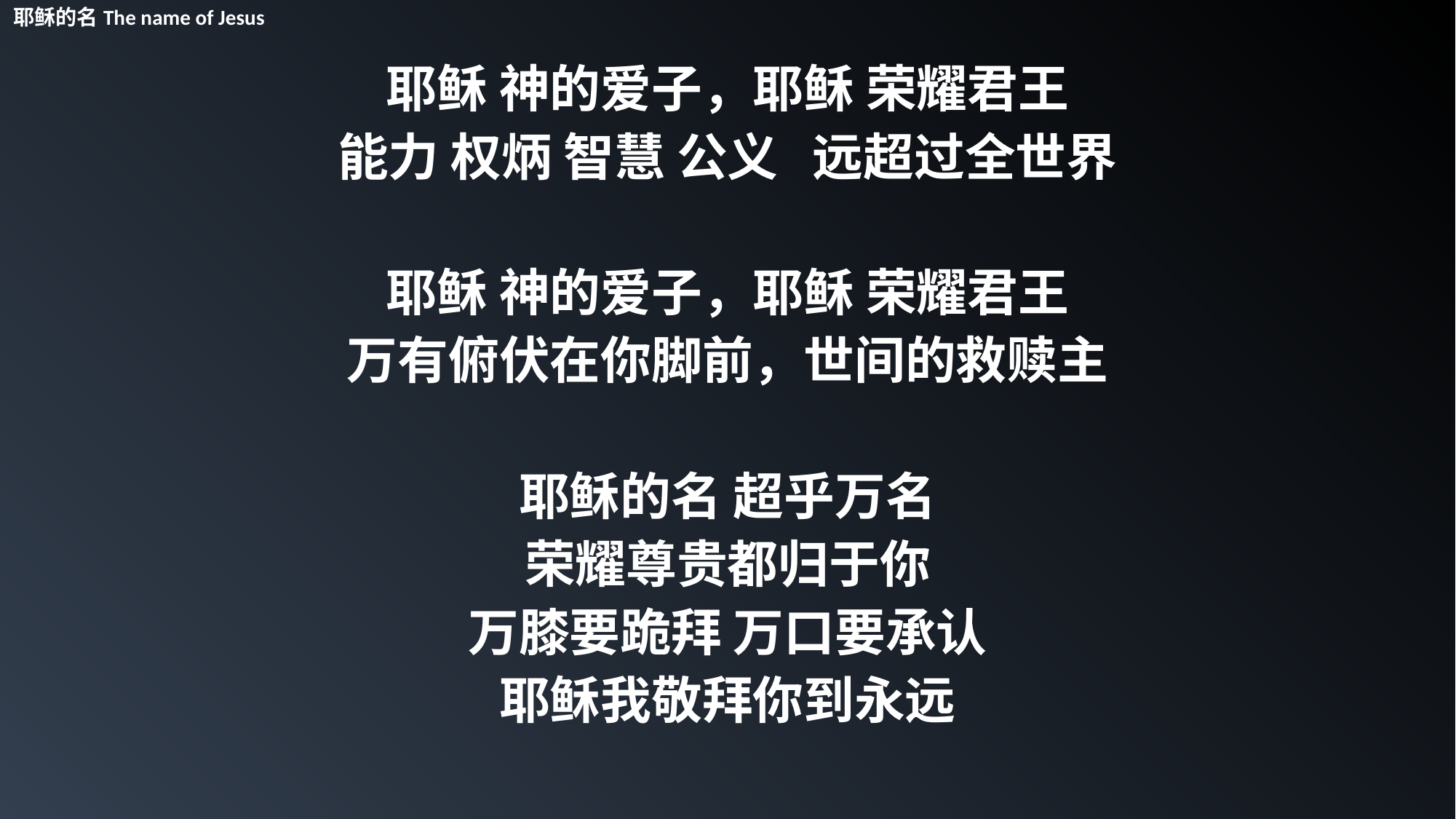

耶稣的名The name of Jesus
耶稣 神的爱子，耶稣 荣耀君王
能力 权炳 智慧 公义   远超过全世界

耶稣 神的爱子，耶稣 荣耀君王
万有俯伏在你脚前，世间的救赎主

耶稣的名 超乎万名
荣耀尊贵都归于你
万膝要跪拜 万口要承认
耶稣我敬拜你到永远